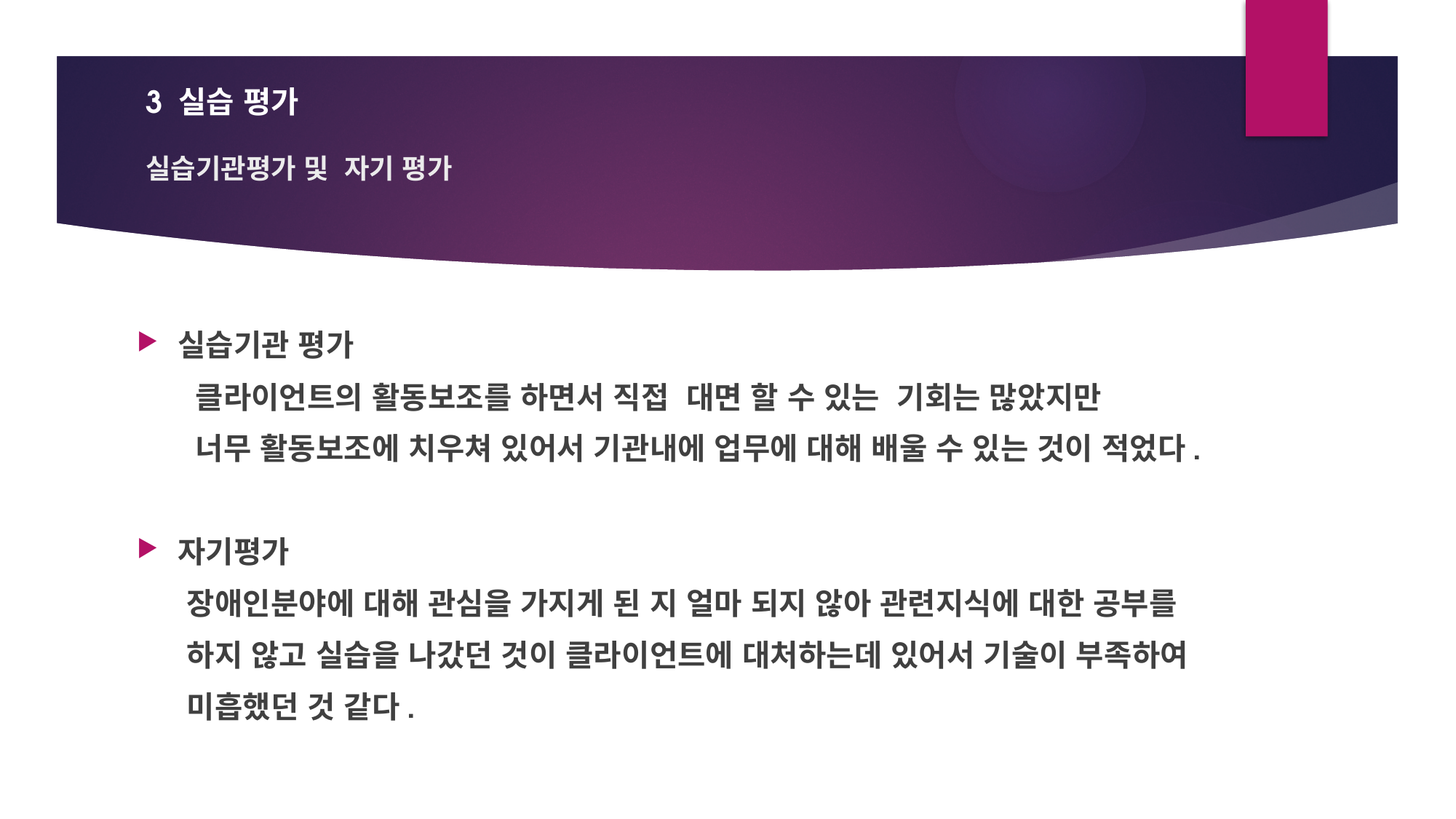

3 실습 평가
실습기관평가 및  자기 평가

실습기관 평가
      클라이언트의 활동보조를 하면서 직접  대면 할 수 있는  기회는 많았지만
      너무 활동보조에 치우쳐 있어서 기관내에 업무에 대해 배울 수 있는 것이 적었다.

자기평가
     장애인분야에 대해 관심을 가지게 된 지 얼마 되지 않아 관련지식에 대한 공부를
     하지 않고 실습을 나갔던 것이 클라이언트에 대처하는데 있어서 기술이 부족하여
     미흡했던 것 같다.